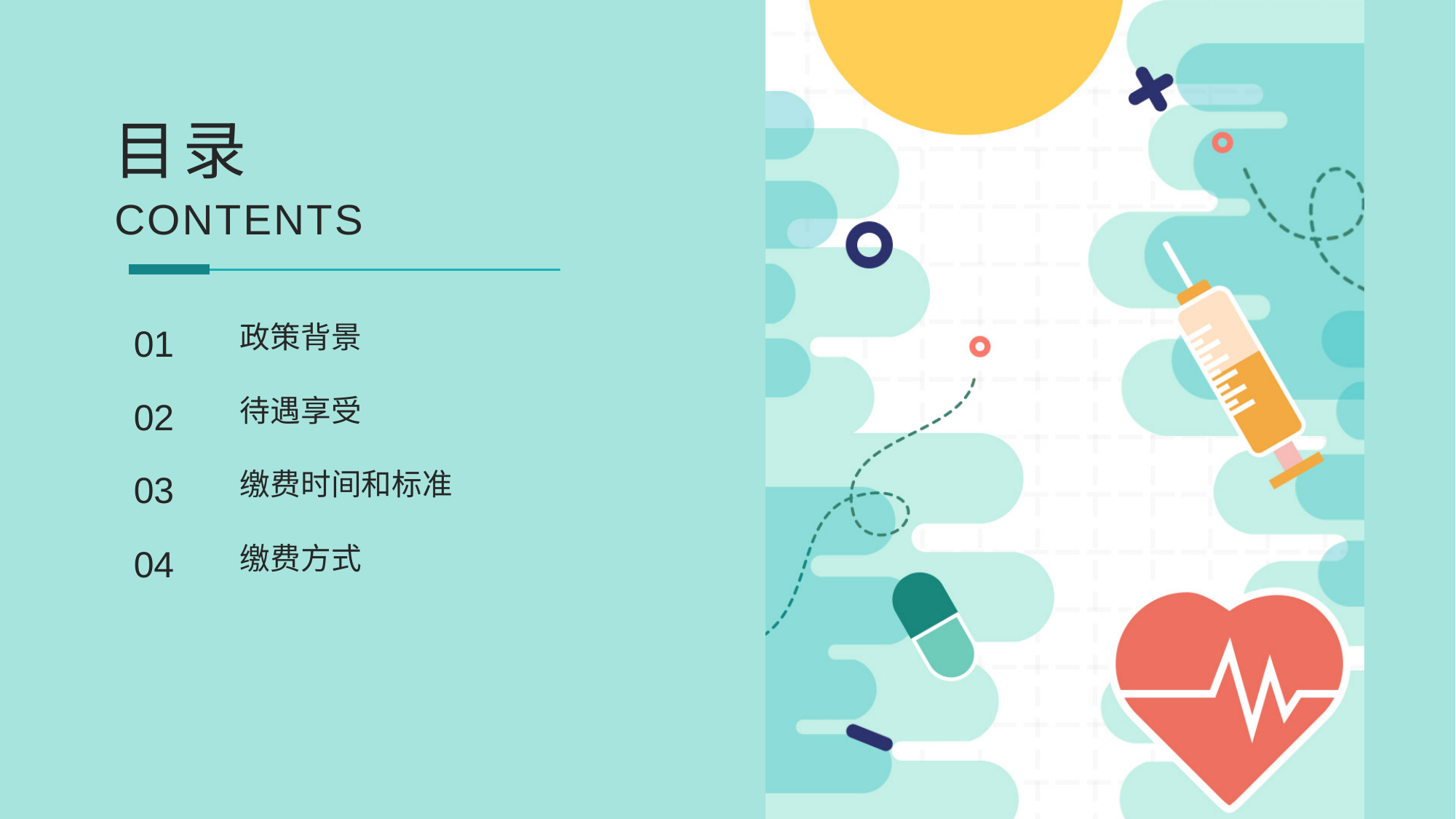

目录
CONTENTS
01
政策背景
02
待遇享受
03
缴费时间和标准
04
缴费方式